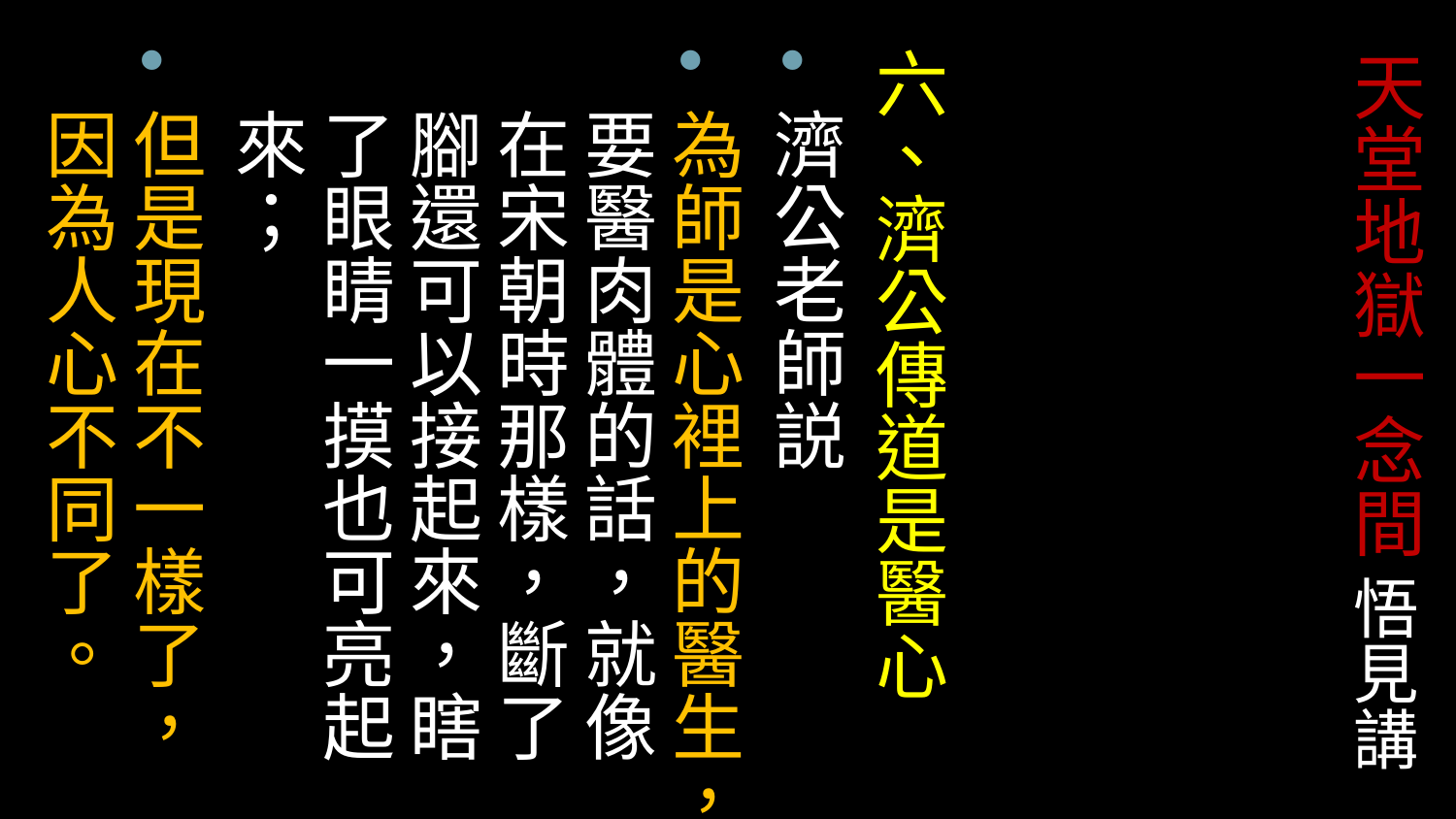

六、濟公傳道是醫心
濟公老師説
為師是心裡上的醫生，要醫肉體的話，就像在宋朝時那樣，斷了腳還可以接起來，瞎了眼睛一摸也可亮起來；
但是現在不一樣了，因為人心不同了。
# 天堂地獄一念間 悟見講